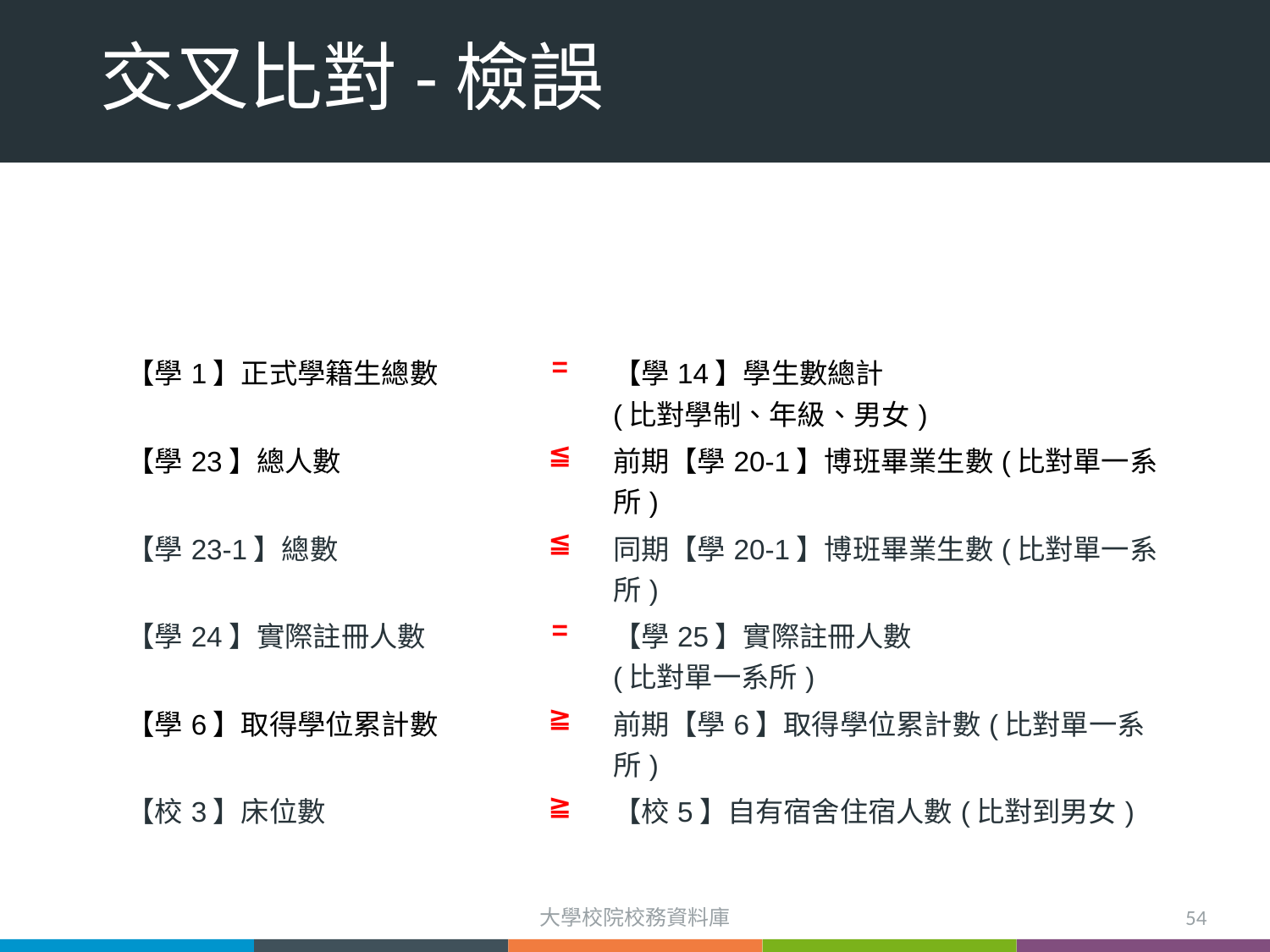

# 交叉比對-檢誤
| 【學1】正式學籍生總數 | = | 【學14】學生數總計 (比對學制、年級、男女) |
| --- | --- | --- |
| 【學23】總人數 | ≦ | 前期【學20-1】博班畢業生數(比對單一系所) |
| 【學23-1】總數 | ≦ | 同期【學20-1】博班畢業生數(比對單一系所) |
| 【學24】實際註冊人數 | = | 【學25】實際註冊人數 (比對單一系所) |
| 【學6】取得學位累計數 | ≧ | 前期【學6】取得學位累計數(比對單一系所) |
| 【校3】床位數 | ≧ | 【校5】自有宿舍住宿人數(比對到男女) |
大學校院校務資料庫
54